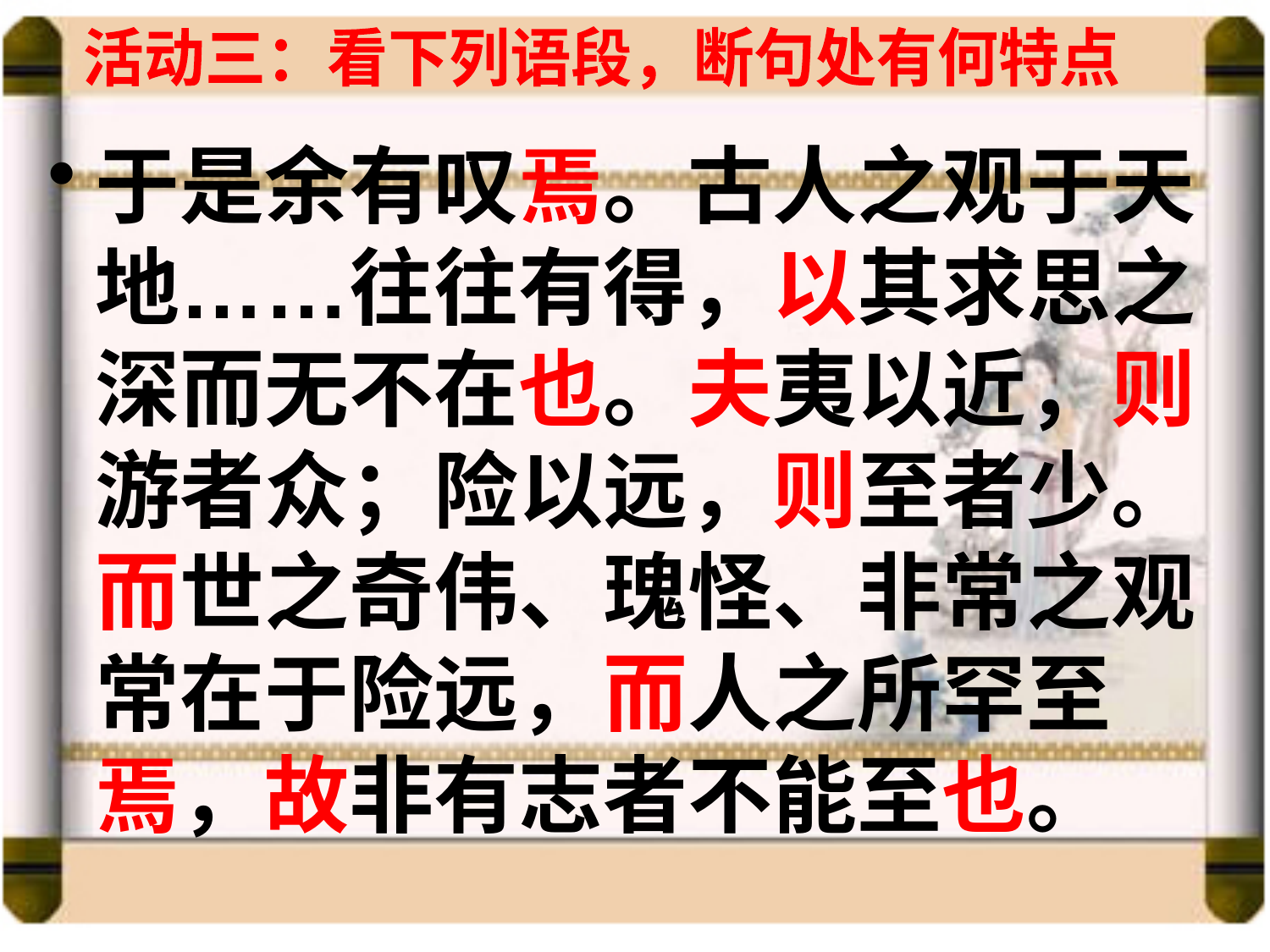

活动三：看下列语段，断句处有何特点
于是余有叹焉。古人之观于天地……往往有得，以其求思之深而无不在也。夫夷以近，则游者众；险以远，则至者少。而世之奇伟、瑰怪、非常之观常在于险远，而人之所罕至焉，故非有志者不能至也。
10